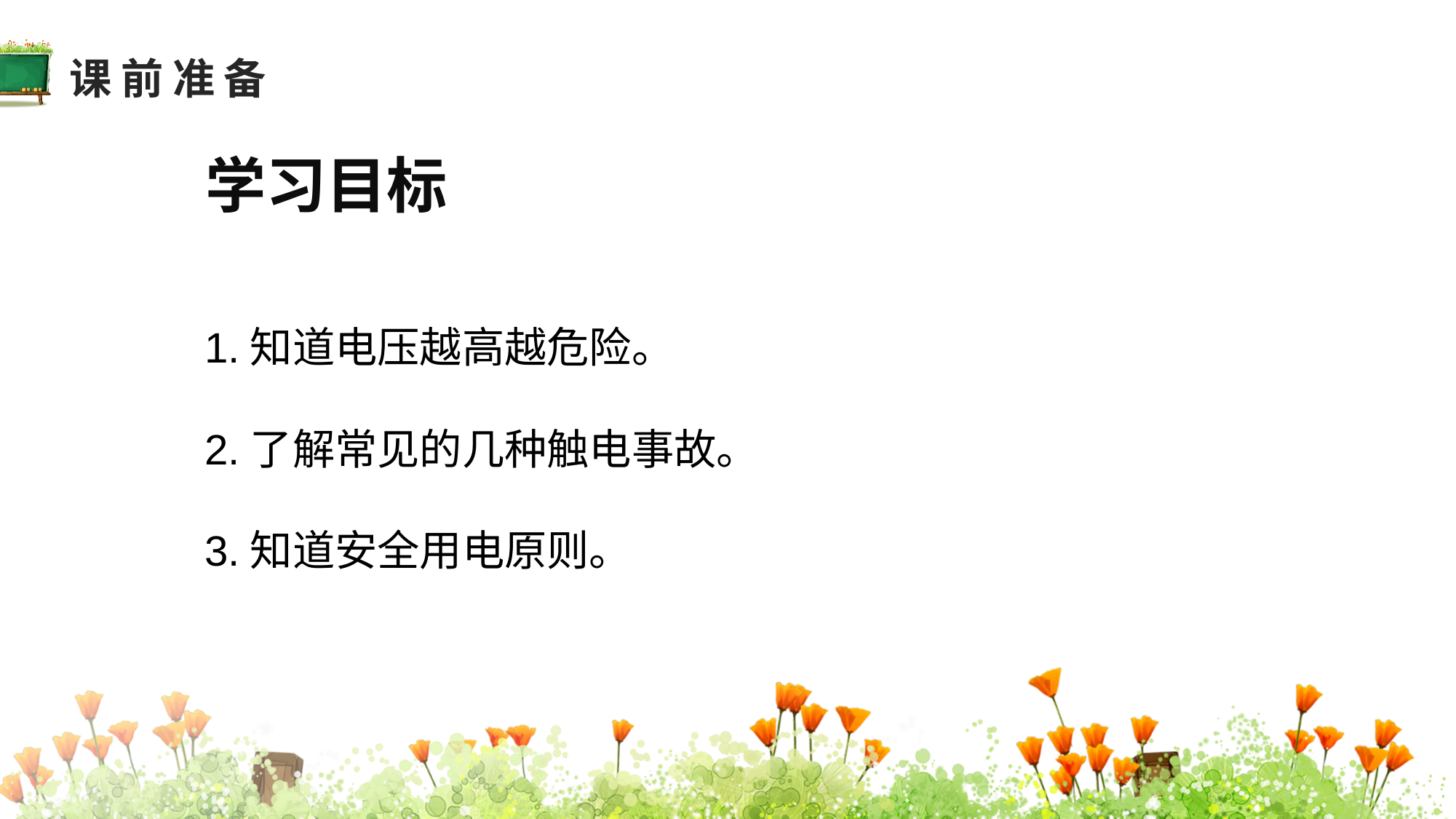

课前准备
学习目标
教学分析
1.知道电压越高越危险。
2.了解常见的几种触电事故。
3.知道安全用电原则。